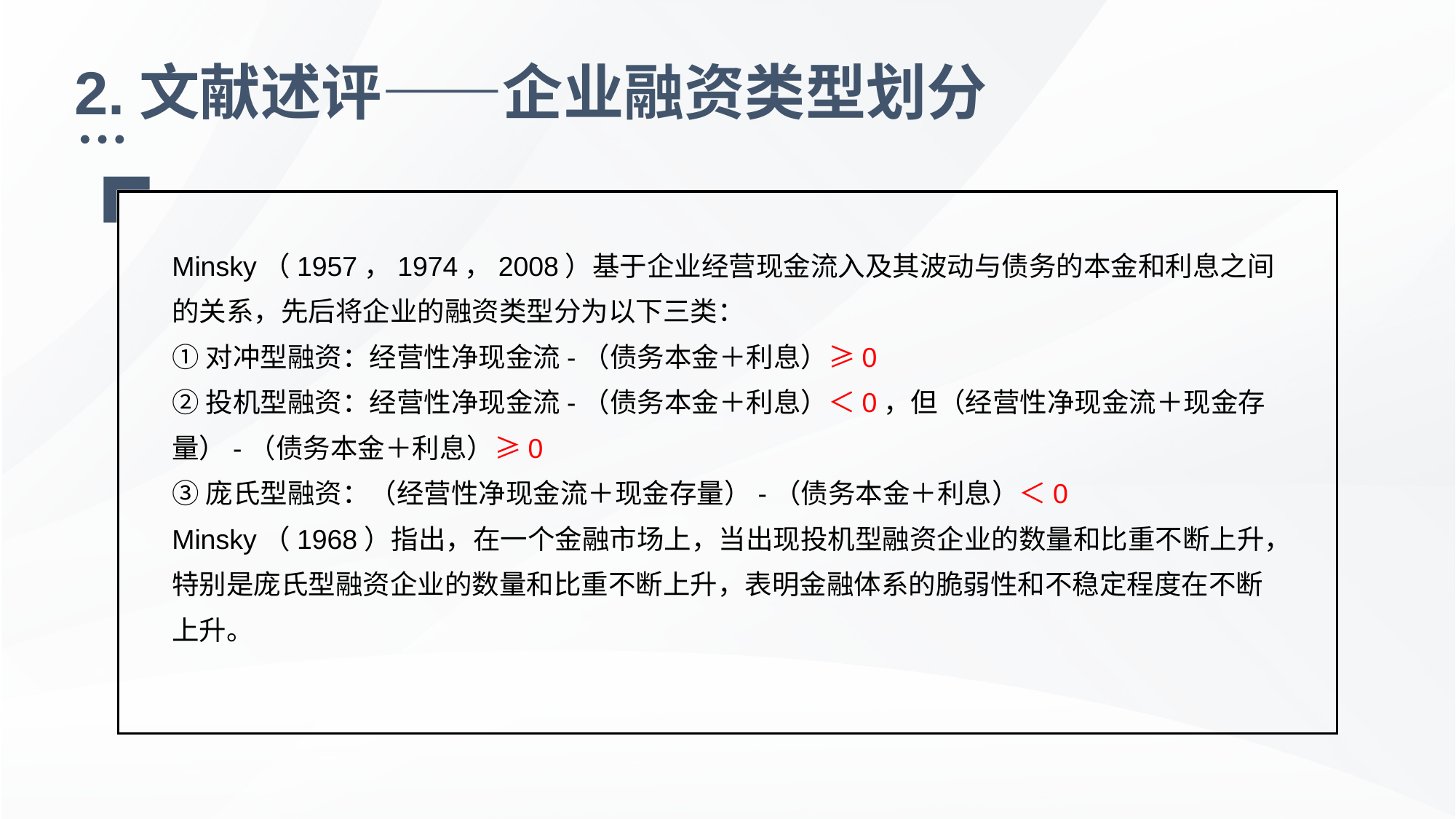

2.文献述评——企业融资类型划分

Minsky（1957，1974，2008）基于企业经营现金流入及其波动与债务的本金和利息之间的关系，先后将企业的融资类型分为以下三类：
①对冲型融资：经营性净现金流-（债务本金＋利息）≥0
②投机型融资：经营性净现金流-（债务本金＋利息）＜0，但（经营性净现金流＋现金存量）-（债务本金＋利息）≥0
③庞氏型融资：（经营性净现金流＋现金存量）-（债务本金＋利息）＜0
Minsky（1968）指出，在一个金融市场上，当出现投机型融资企业的数量和比重不断上升，特别是庞氏型融资企业的数量和比重不断上升，表明金融体系的脆弱性和不稳定程度在不断上升。